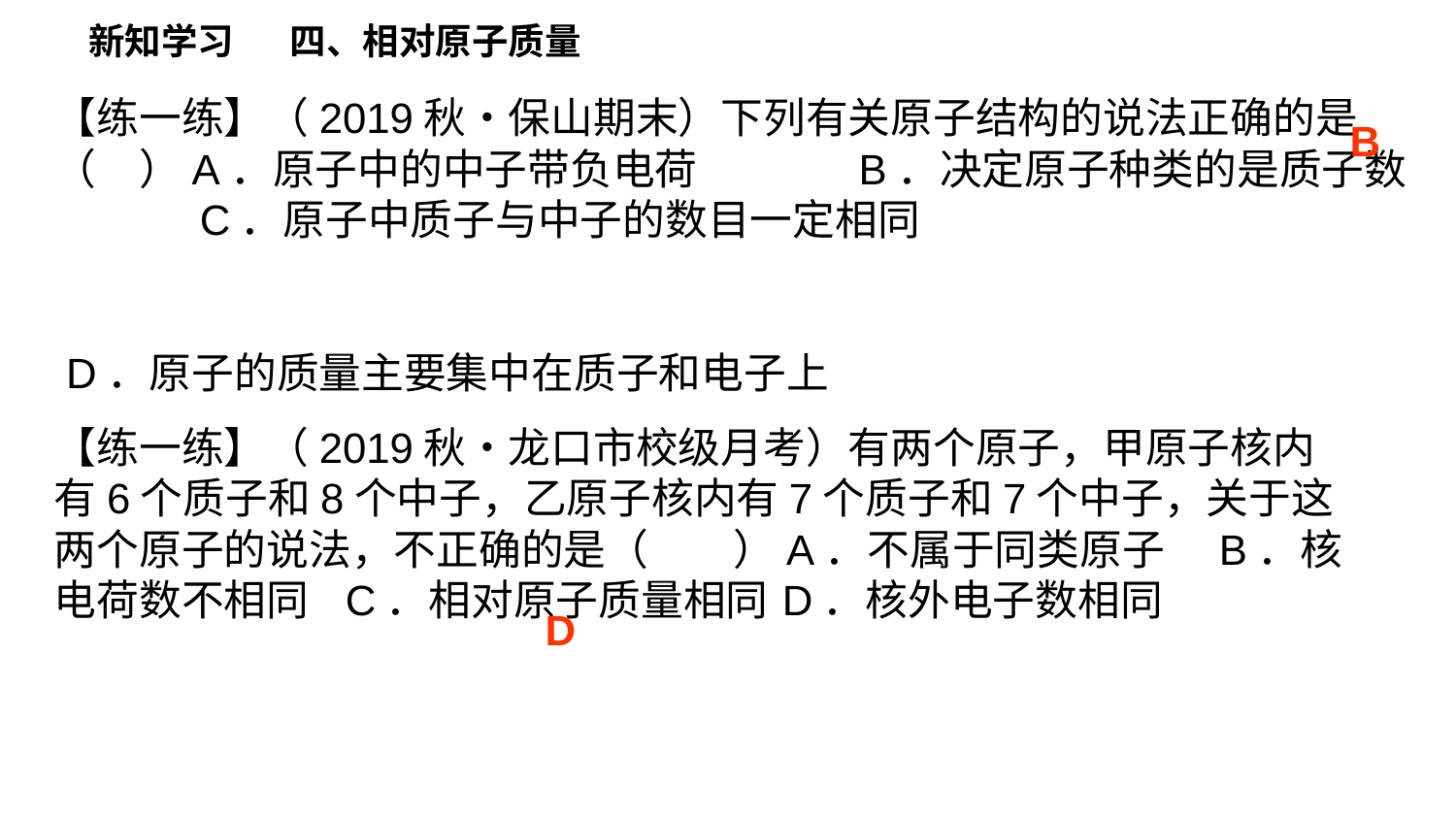

新知学习
四、相对原子质量
【练一练】（2019秋•保山期末）下列有关原子结构的说法正确的是（　）A．原子中的中子带负电荷	       B．决定原子种类的是质子数	C．原子中质子与中子的数目一定相同

 D．原子的质量主要集中在质子和电子上
B
【练一练】（2019秋•龙口市校级月考）有两个原子，甲原子核内有6个质子和8个中子，乙原子核内有7个质子和7个中子，关于这两个原子的说法，不正确的是（　　）A．不属于同类原子	B．核电荷数不相同	C．相对原子质量相同	D．核外电子数相同

D